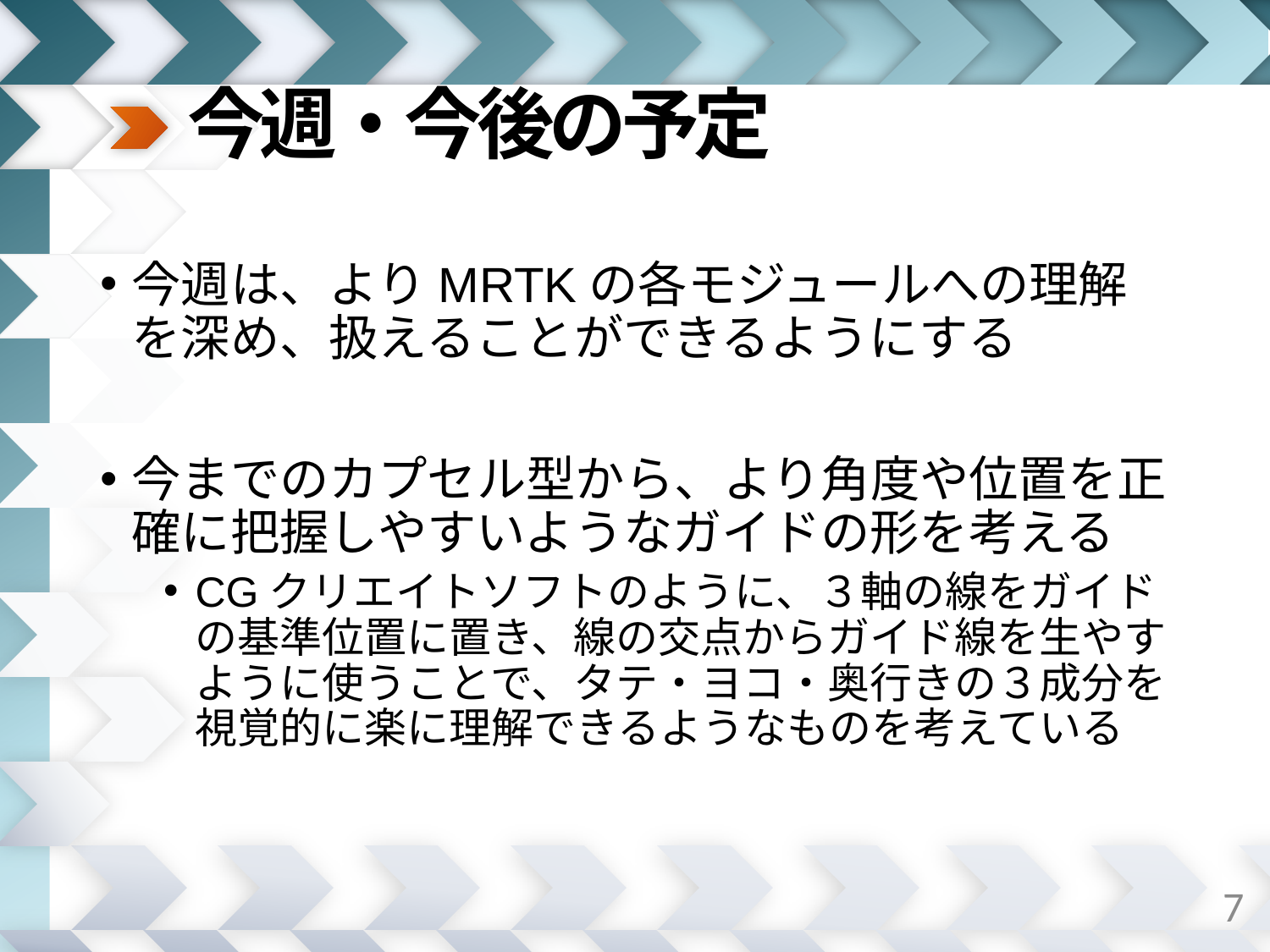

# 今週・今後の予定
今週は、よりMRTKの各モジュールへの理解を深め、扱えることができるようにする

今までのカプセル型から、より角度や位置を正確に把握しやすいようなガイドの形を考える
CGクリエイトソフトのように、３軸の線をガイドの基準位置に置き、線の交点からガイド線を生やすように使うことで、タテ・ヨコ・奥行きの３成分を視覚的に楽に理解できるようなものを考えている
7